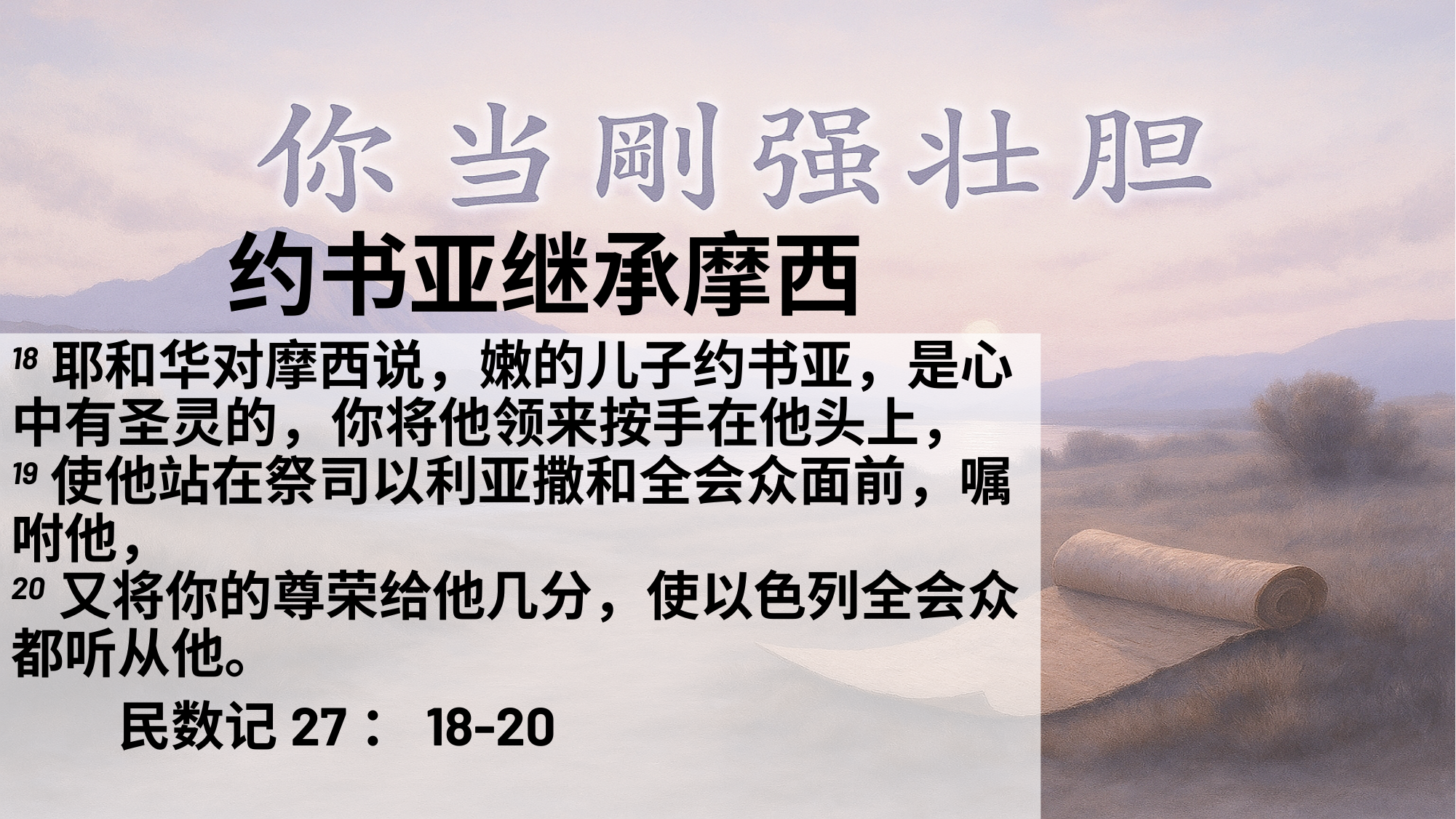

# 约书亚继承摩西
18 耶和华对摩西说，嫩的儿子约书亚，是心中有圣灵的，你将他领来按手在他头上，
19 使他站在祭司以利亚撒和全会众面前，嘱咐他，
20 又将你的尊荣给他几分，使以色列全会众都听从他。
					民数记27：18-20